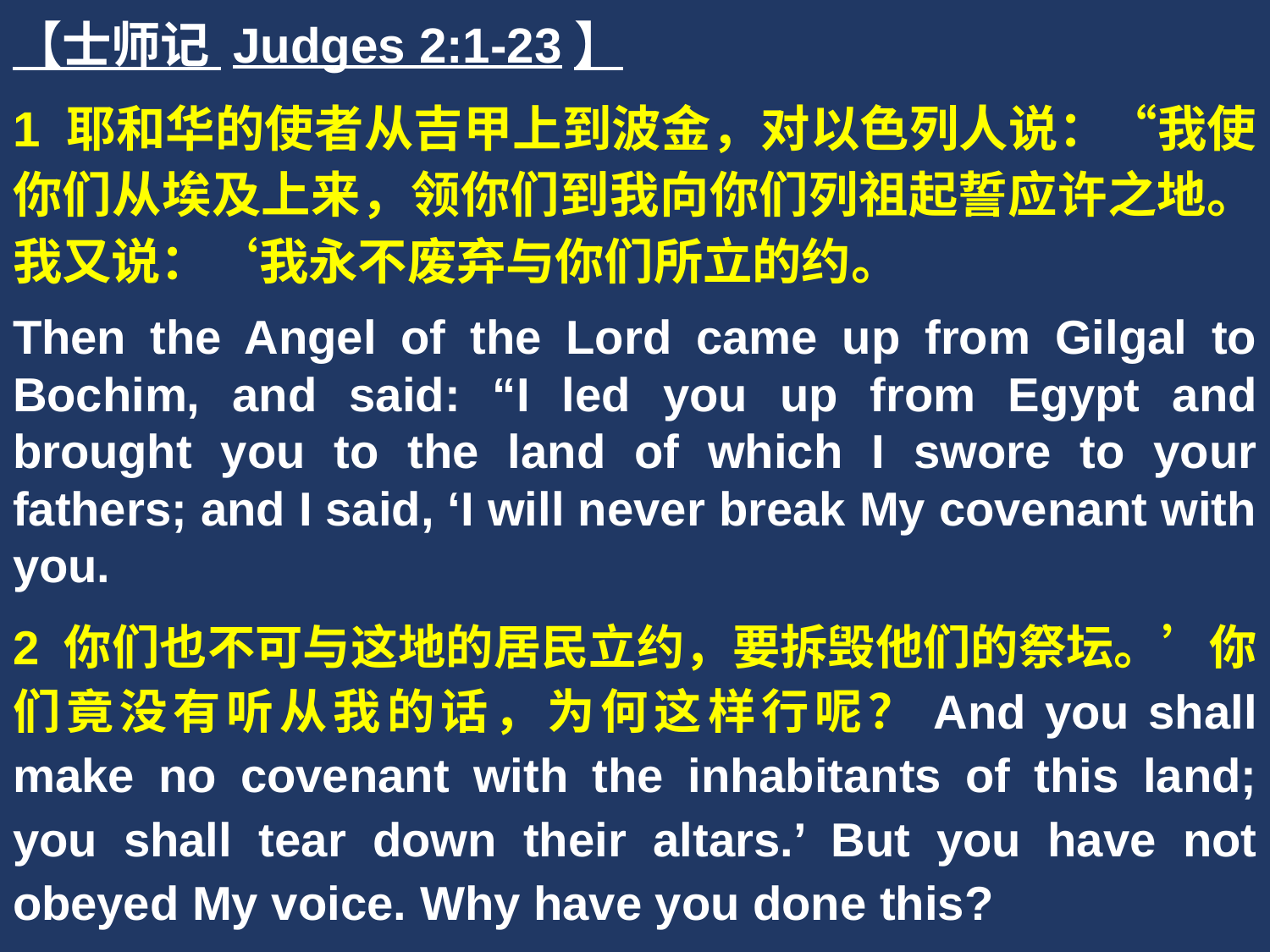

【士师记 Judges 2:1-23】
1 耶和华的使者从吉甲上到波金，对以色列人说：“我使你们从埃及上来，领你们到我向你们列祖起誓应许之地。我又说：‘我永不废弃与你们所立的约。
Then the Angel of the Lord came up from Gilgal to Bochim, and said: “I led you up from Egypt and brought you to the land of which I swore to your fathers; and I said, ‘I will never break My covenant with you.
2 你们也不可与这地的居民立约，要拆毁他们的祭坛。’你们竟没有听从我的话，为何这样行呢？And you shall make no covenant with the inhabitants of this land; you shall tear down their altars.’ But you have not obeyed My voice. Why have you done this?